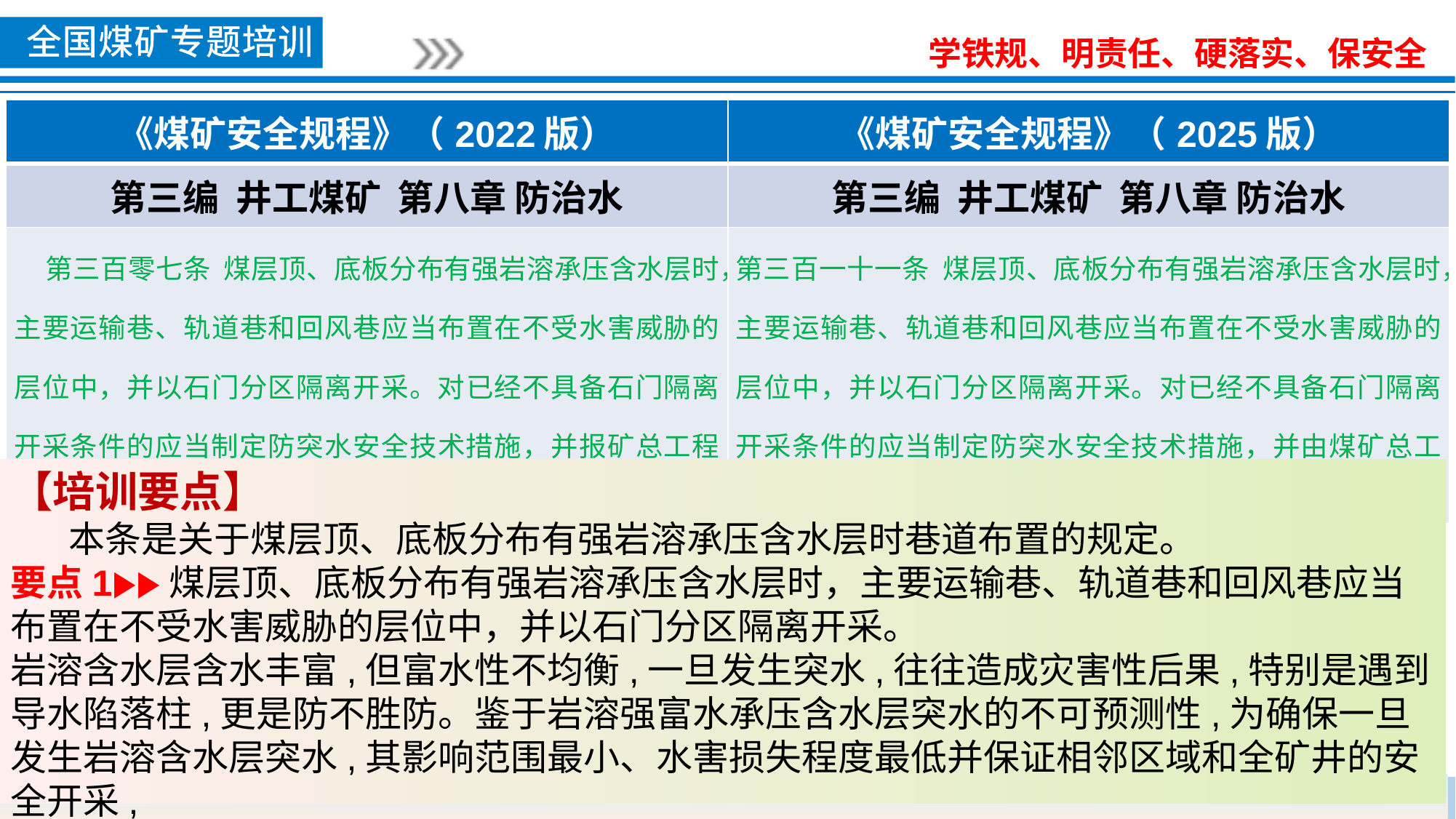

| 《煤矿安全规程》（2022版） | 《煤矿安全规程》（2025版） |
| --- | --- |
| 第三编 井工煤矿 第八章 防治水 | 第三编 井工煤矿 第八章 防治水 |
| 第三百零七条 煤层顶、底板分布有强岩溶承压含水层时，主要运输巷、轨道巷和回风巷应当布置在不受水害威胁的层位中，并以石门分区隔离开采。对已经不具备石门隔离开采条件的应当制定防突水安全技术措施，并报矿总工程师审批。 | 第三百一十一条 煤层顶、底板分布有强岩溶承压含水层时，主要运输巷、轨道巷和回风巷应当布置在不受水害威胁的层位中，并以石门分区隔离开采。对已经不具备石门隔离开采条件的应当制定防突水安全技术措施，并由煤矿总工程师审批。 |
【培训要点】
      本条是关于煤层顶、底板分布有强岩溶承压含水层时巷道布置的规定。
要点1▶▶煤层顶、底板分布有强岩溶承压含水层时，主要运输巷、轨道巷和回风巷应当布置在不受水害威胁的层位中，并以石门分区隔离开采。
岩溶含水层含水丰富,但富水性不均衡,一旦发生突水,往往造成灾害性后果,特别是遇到导水陷落柱,更是防不胜防。鉴于岩溶强富水承压含水层突水的不可预测性,为确保一旦发生岩溶含水层突水,其影响范围最小、水害损失程度最低并保证相邻区域和全矿井的安全开采,